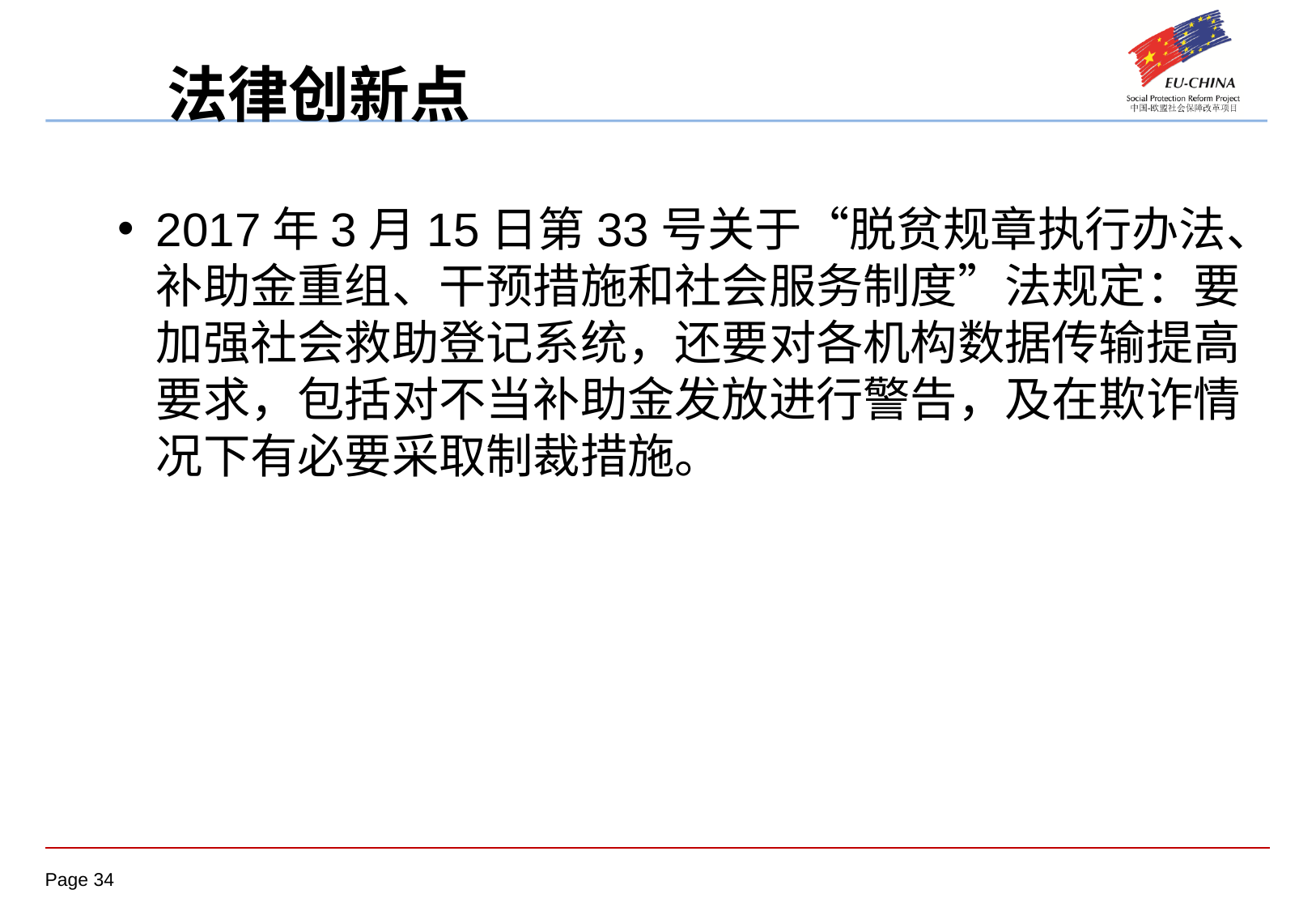

法律创新点
2017年3月15日第33号关于“脱贫规章执行办法、补助金重组、干预措施和社会服务制度”法规定：要加强社会救助登记系统，还要对各机构数据传输提高要求，包括对不当补助金发放进行警告，及在欺诈情况下有必要采取制裁措施。